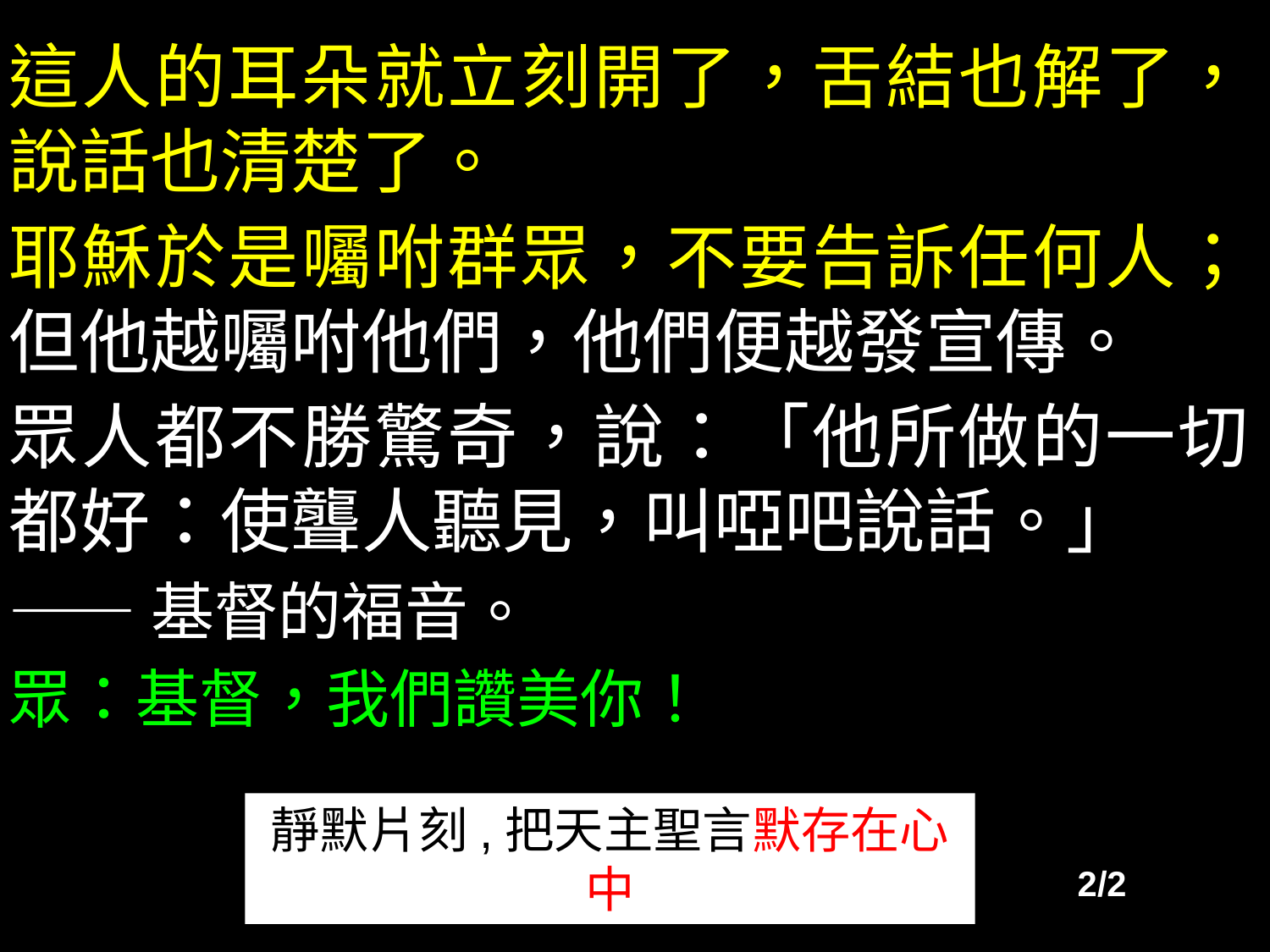

這人的耳朵就立刻開了，舌結也解了，說話也清楚了。
耶穌於是囑咐群眾，不要告訴任何人；但他越囑咐他們，他們便越發宣傳。
眾人都不勝驚奇，說：「他所做的一切都好：使聾人聽見，叫啞吧說話。」
——基督的福音。
眾：基督，我們讚美你！

靜默片刻,把天主聖言默存在心中
2/2